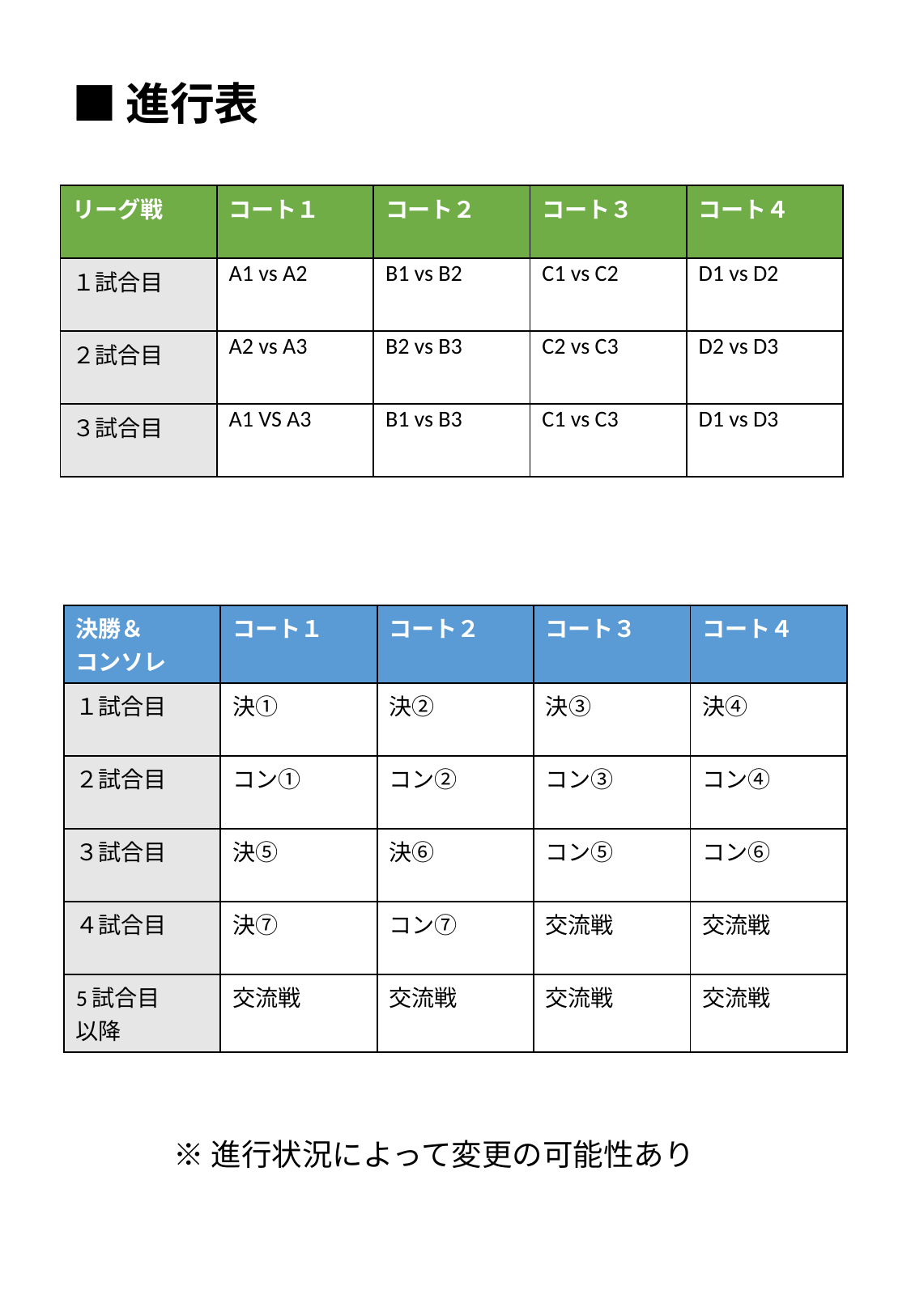

# ■進行表
| リーグ戦 | コート１ | コート２ | コート３ | コート４ |
| --- | --- | --- | --- | --- |
| １試合目 | A1 vs A2 | B1 vs B2 | C1 vs C2 | D1 vs D2 |
| ２試合目 | A2 vs A3 | B2 vs B3 | C2 vs C3 | D2 vs D3 |
| ３試合目 | A1 VS A3 | B1 vs B3 | C1 vs C3 | D1 vs D3 |
| 決勝＆ コンソレ | コート１ | コート２ | コート３ | コート４ |
| --- | --- | --- | --- | --- |
| １試合目 | 決① | 決② | 決③ | 決④ |
| ２試合目 | コン① | コン② | コン③ | コン④ |
| ３試合目 | 決⑤ | 決⑥ | コン⑤ | コン⑥ |
| ４試合目 | 決⑦ | コン⑦ | 交流戦 | 交流戦 |
| 5試合目 以降 | 交流戦 | 交流戦 | 交流戦 | 交流戦 |
※進行状況によって変更の可能性あり